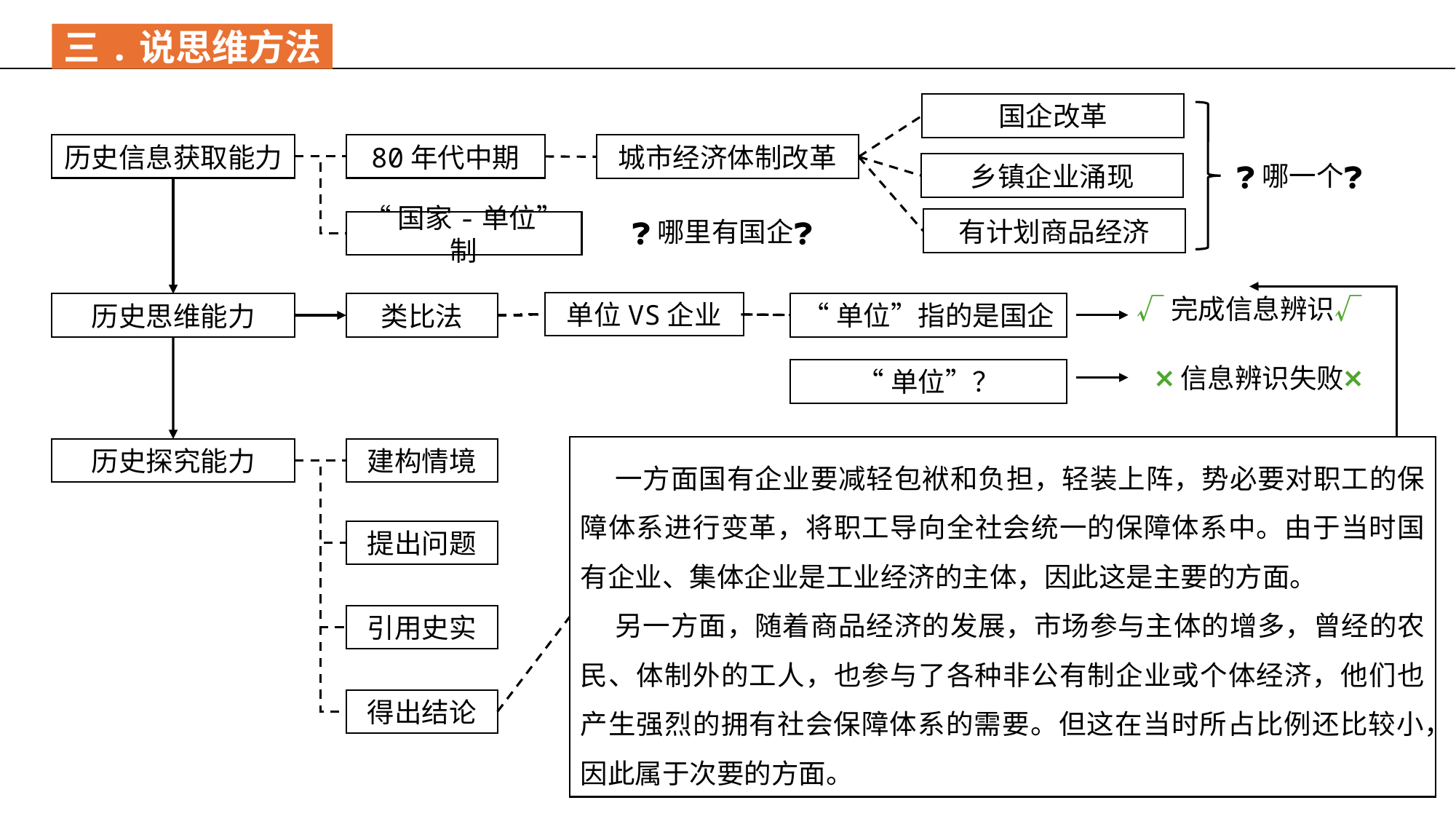

三.说思维方法
国企改革

历史信息获取能力
80年代中期
城市经济体制改革
❓哪一个❓
乡镇企业涌现
有计划商品经济
❓哪里有国企❓
“国家-单位”制
√完成信息辨识√
单位VS企业
“单位”指的是国企
历史思维能力
类比法
❌信息辨识失败❌
“单位”？
    一方面国有企业要减轻包袱和负担，轻装上阵，势必要对职工的保障体系进行变革，将职工导向全社会统一的保障体系中。由于当时国有企业、集体企业是工业经济的主体，因此这是主要的方面。
    另一方面，随着商品经济的发展，市场参与主体的增多，曾经的农民、体制外的工人，也参与了各种非公有制企业或个体经济，他们也产生强烈的拥有社会保障体系的需要。但这在当时所占比例还比较小，因此属于次要的方面。
建构情境
历史探究能力
提出问题
引用史实
得出结论